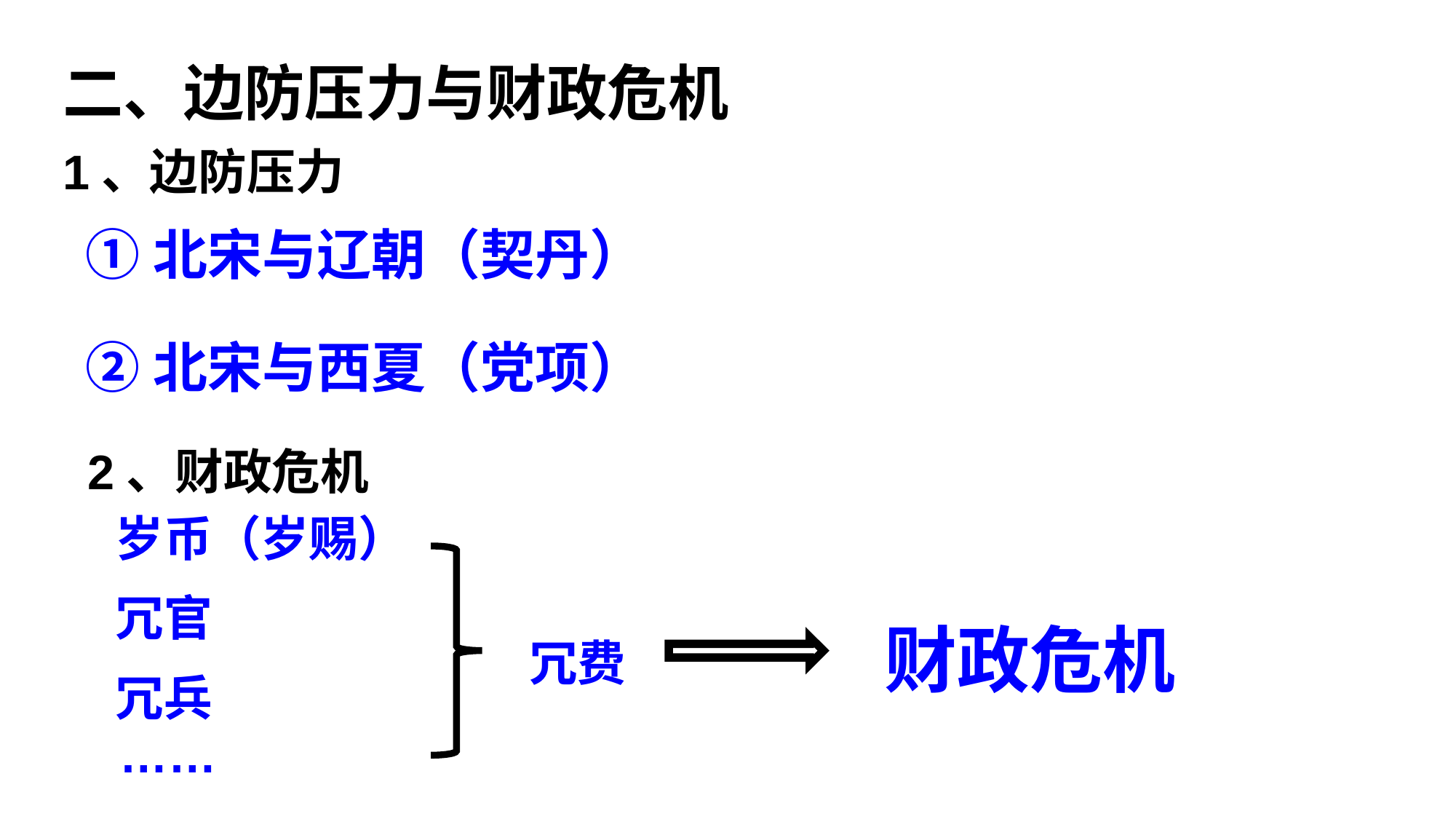

二、边防压力与财政危机
1、边防压力
①北宋与辽朝（契丹）
②北宋与西夏（党项）
2、财政危机
岁币（岁赐）

冗官
财政危机
冗费

冗兵
……